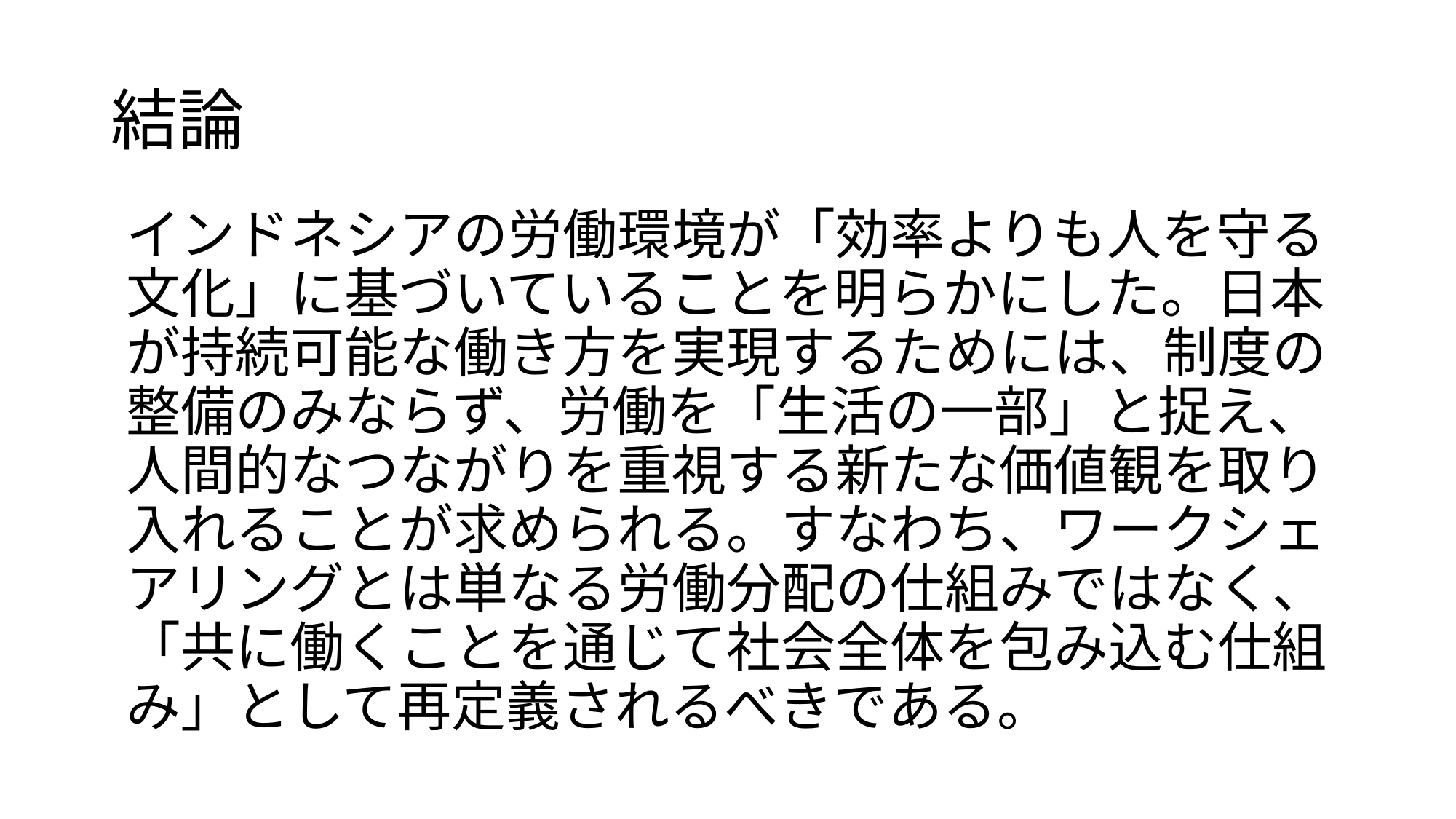

# 結論
インドネシアの労働環境が「効率よりも人を守る文化」に基づいていることを明らかにした。日本が持続可能な働き方を実現するためには、制度の整備のみならず、労働を「生活の一部」と捉え、人間的なつながりを重視する新たな価値観を取り入れることが求められる。すなわち、ワークシェアリングとは単なる労働分配の仕組みではなく、「共に働くことを通じて社会全体を包み込む仕組み」として再定義されるべきである。